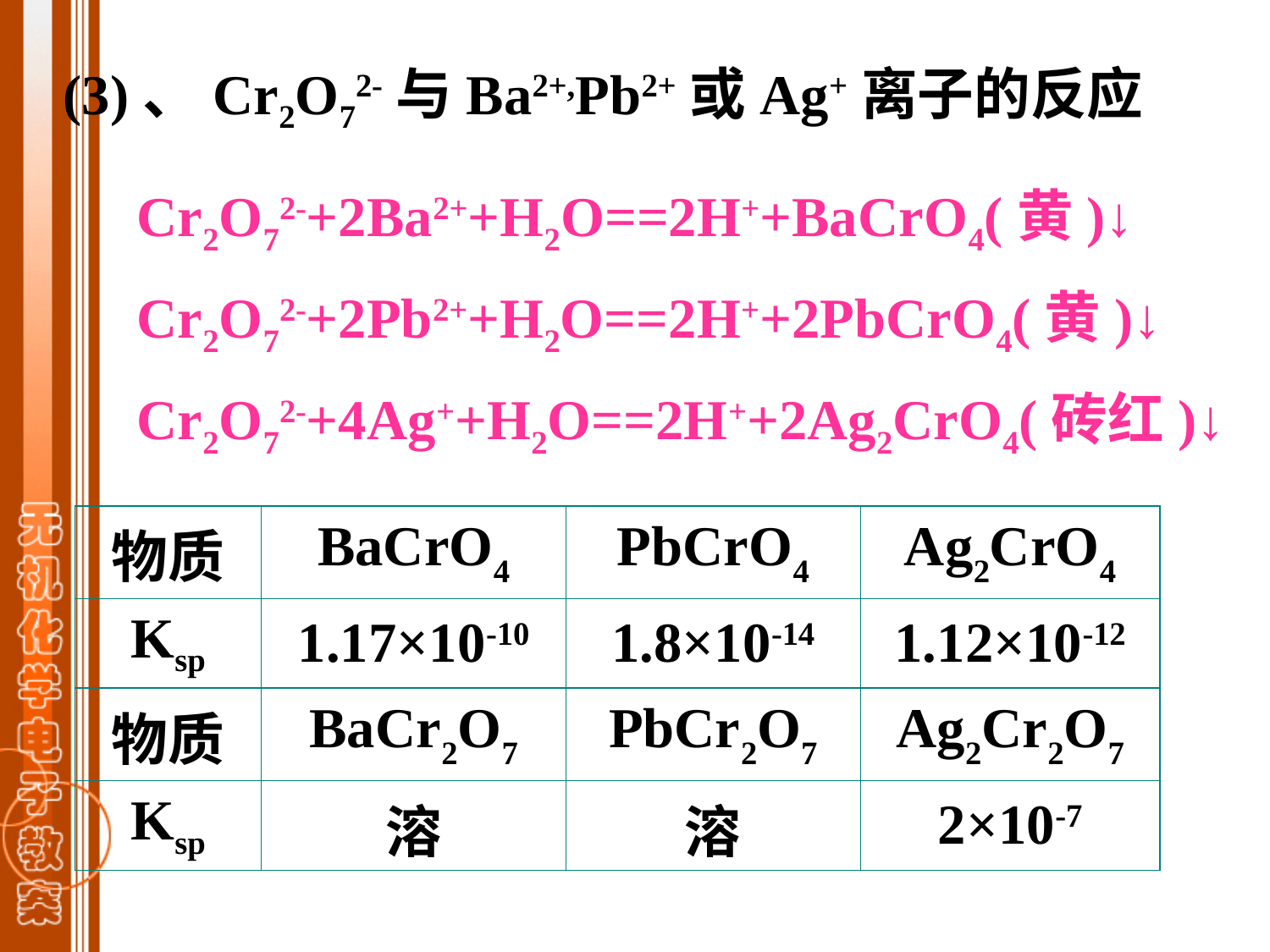

(3)、Cr2O72-与Ba2+,Pb2+或Ag+离子的反应
 Cr2O72-+2Ba2++H2O==2H++BaCrO4(黄)↓
 Cr2O72-+2Pb2++H2O==2H++2PbCrO4(黄)↓
 Cr2O72-+4Ag++H2O==2H++2Ag2CrO4(砖红)↓
| 物质 | BaCrO4 | PbCrO4 | Ag2CrO4 |
| --- | --- | --- | --- |
| Ksp | 1.17×10-10 | 1.8×10-14 | 1.12×10-12 |
| 物质 | BaCr2O7 | PbCr2O7 | Ag2Cr2O7 |
| Ksp | 溶 | 溶 | 2×10-7 |
106